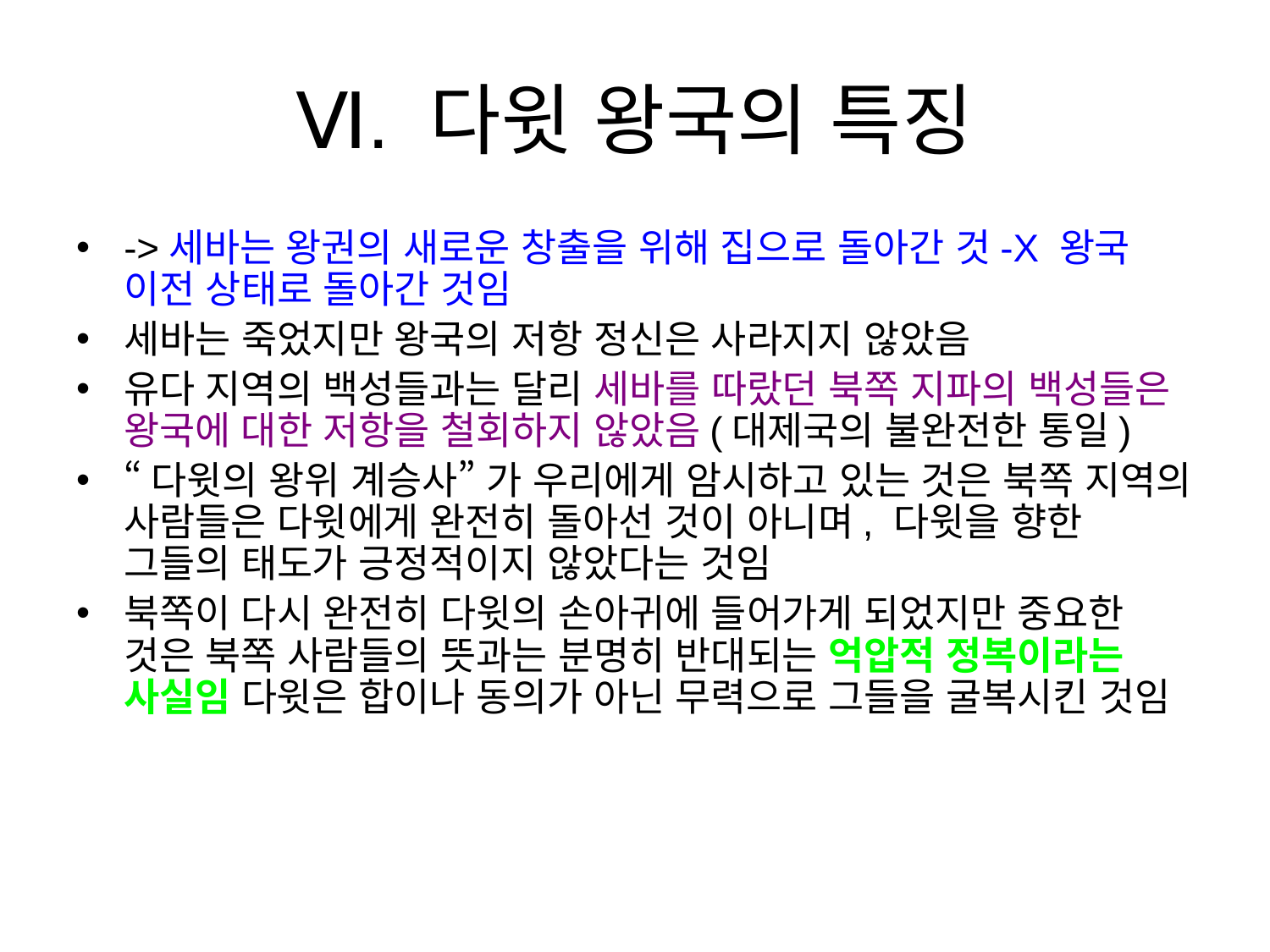

# Ⅵ. 다윗 왕국의 특징
->세바는 왕권의 새로운 창출을 위해 집으로 돌아간 것-X 왕국 이전 상태로 돌아간 것임
세바는 죽었지만 왕국의 저항 정신은 사라지지 않았음
유다 지역의 백성들과는 달리 세바를 따랐던 북쪽 지파의 백성들은 왕국에 대한 저항을 철회하지 않았음(대제국의 불완전한 통일)
“다윗의 왕위 계승사” 가 우리에게 암시하고 있는 것은 북쪽 지역의 사람들은 다윗에게 완전히 돌아선 것이 아니며, 다윗을 향한 그들의 태도가 긍정적이지 않았다는 것임
북쪽이 다시 완전히 다윗의 손아귀에 들어가게 되었지만 중요한 것은 북쪽 사람들의 뜻과는 분명히 반대되는 억압적 정복이라는 사실임 다윗은 합이나 동의가 아닌 무력으로 그들을 굴복시킨 것임